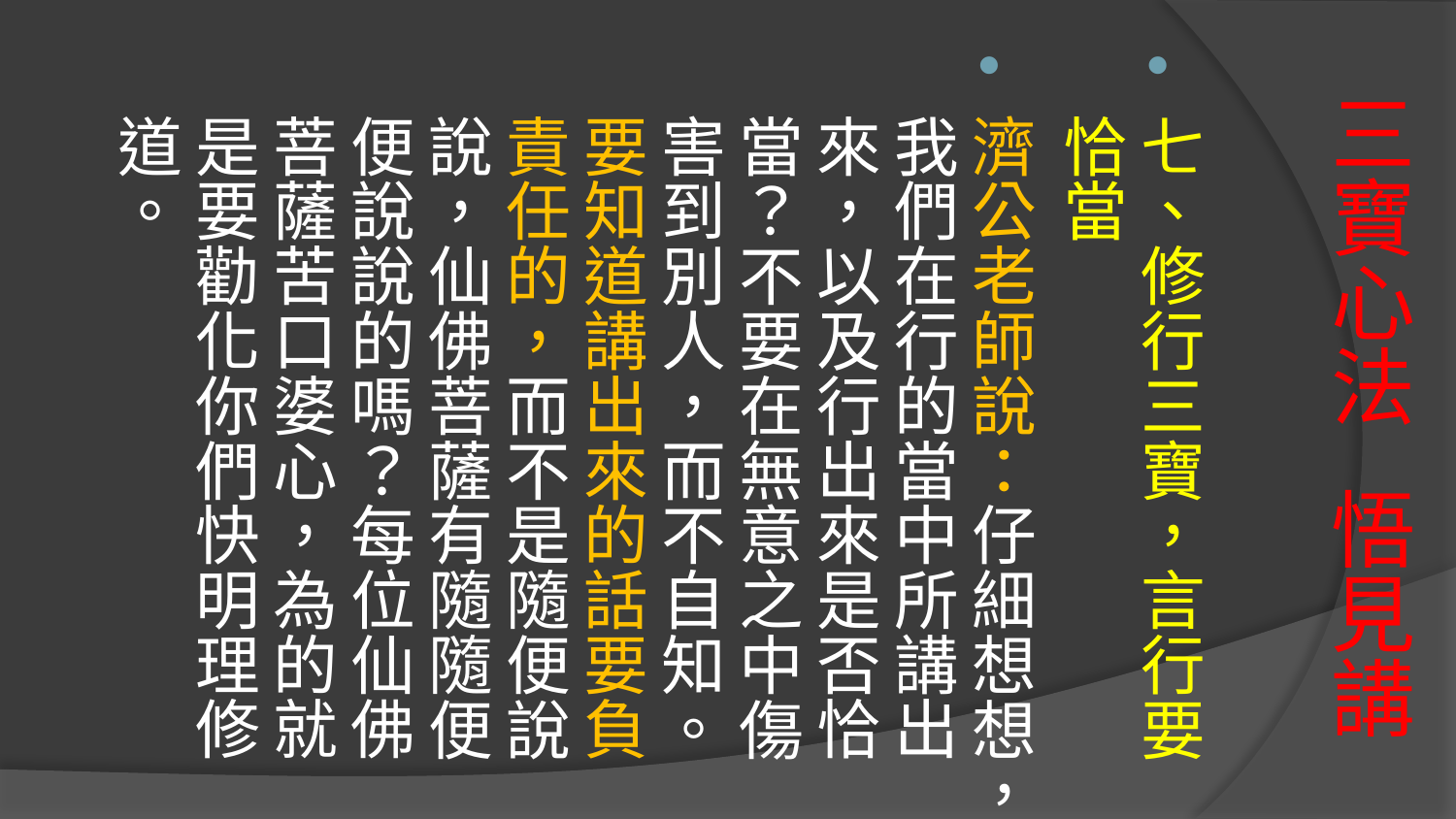

七、修行三寶，言行要恰當
濟公老師說：仔細想想，我們在行的當中所講出來，以及行出來是否恰當？不要在無意之中傷害到別人，而不自知。要知道講出來的話要負責任的，而不是隨便說說，仙佛菩薩有隨隨便便說說的嗎？每位仙佛菩薩苦口婆心，為的就是要勸化你們快明理修道。
# 三寶心法   悟見講